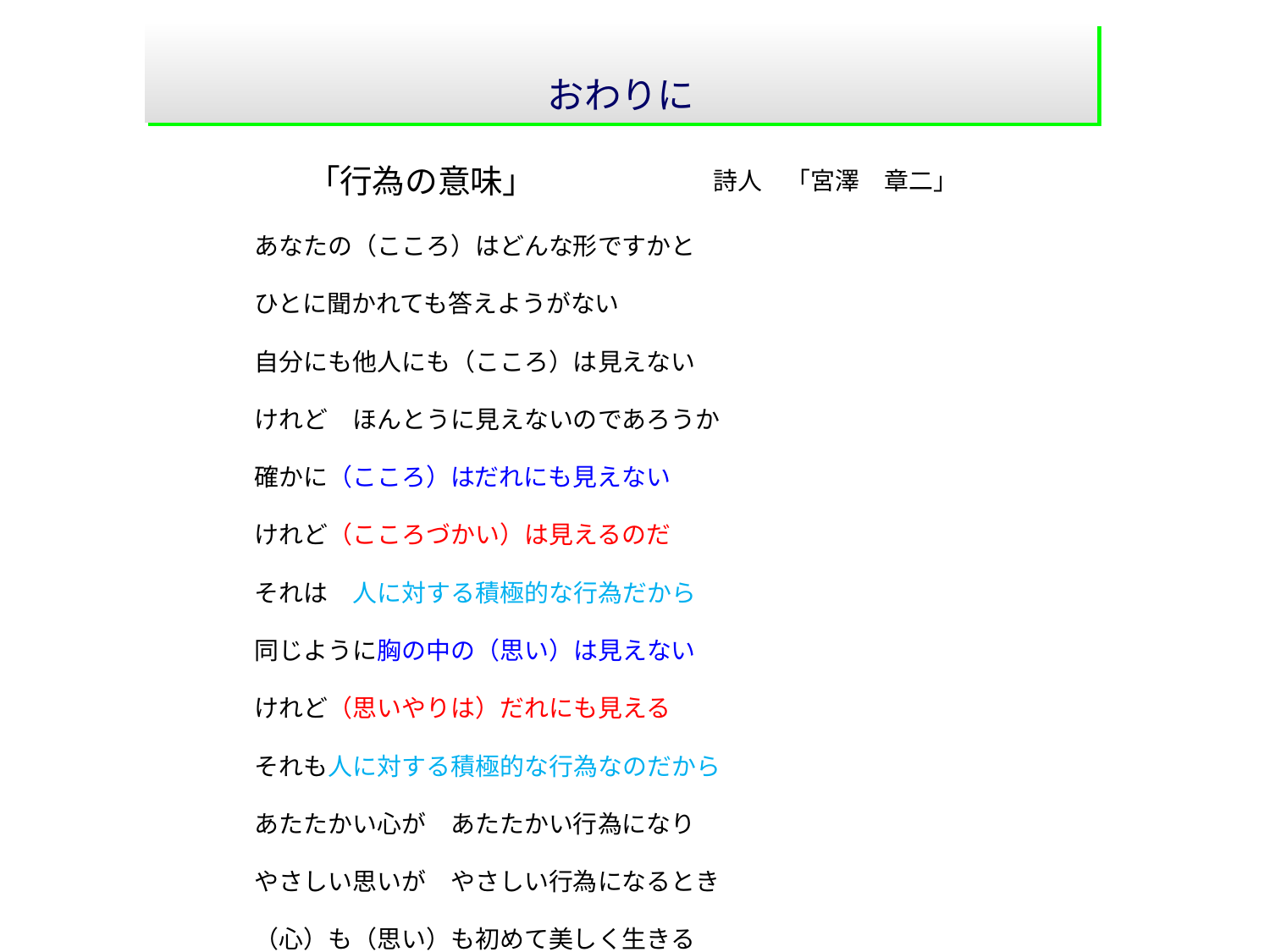

おわりに
「行為の意味」
詩人　「宮澤　章二」
　あなたの（こころ）はどんな形ですかと　
　ひとに聞かれても答えようがない
　自分にも他人にも（こころ）は見えない
　けれど　ほんとうに見えないのであろうか
　確かに（こころ）はだれにも見えない
　けれど（こころづかい）は見えるのだ
　それは　人に対する積極的な行為だから
　同じように胸の中の（思い）は見えない
　けれど（思いやりは）だれにも見える
　それも人に対する積極的な行為なのだから
　あたたかい心が　あたたかい行為になり
　やさしい思いが　やさしい行為になるとき
　（心）も（思い）も初めて美しく生きる
　それは　人が人として生きることだ